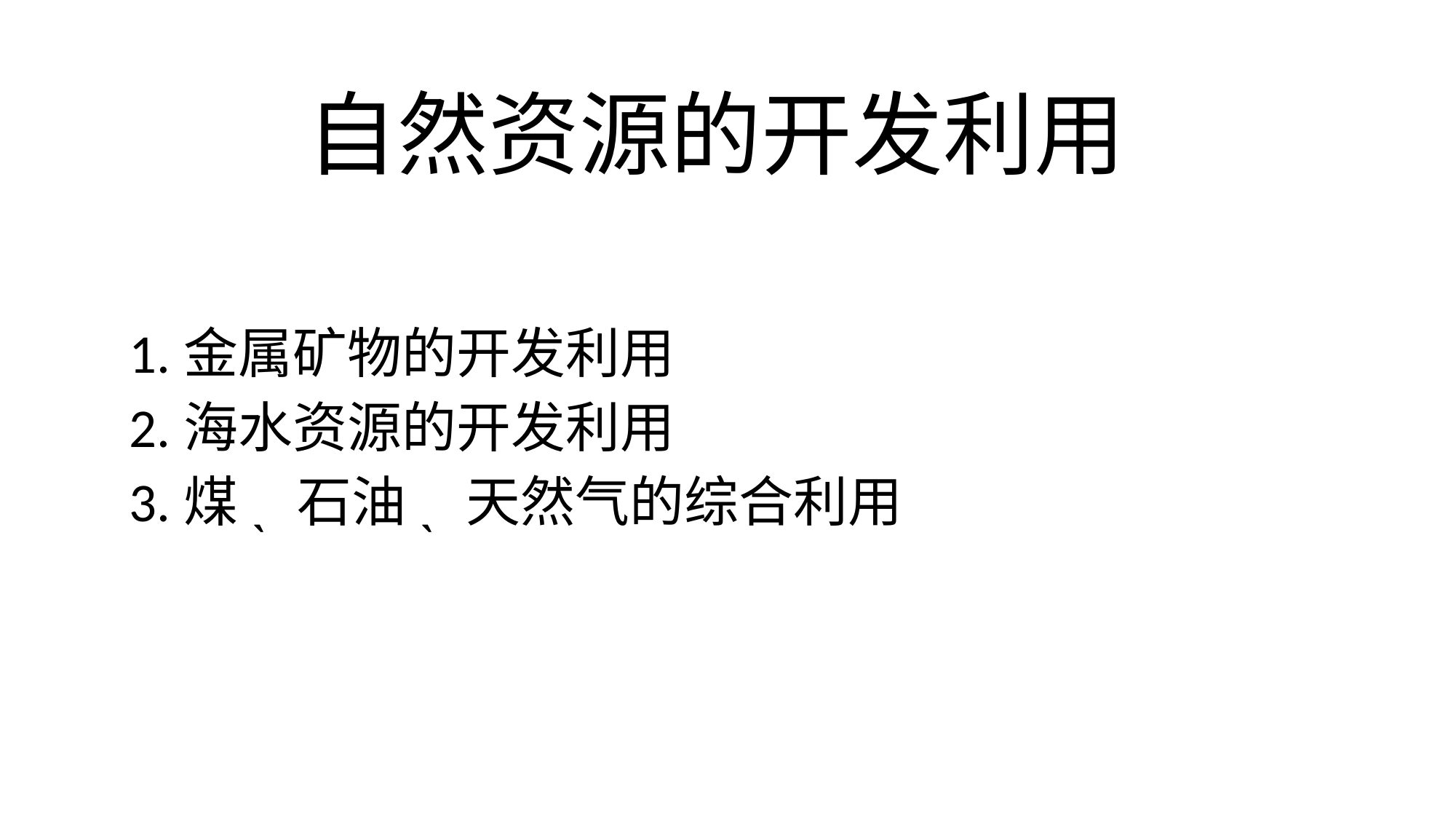

# 自然资源的开发利用
1.金属矿物的开发利用
2.海水资源的开发利用
3.煤ˎ 石油ˎ 天然气的综合利用